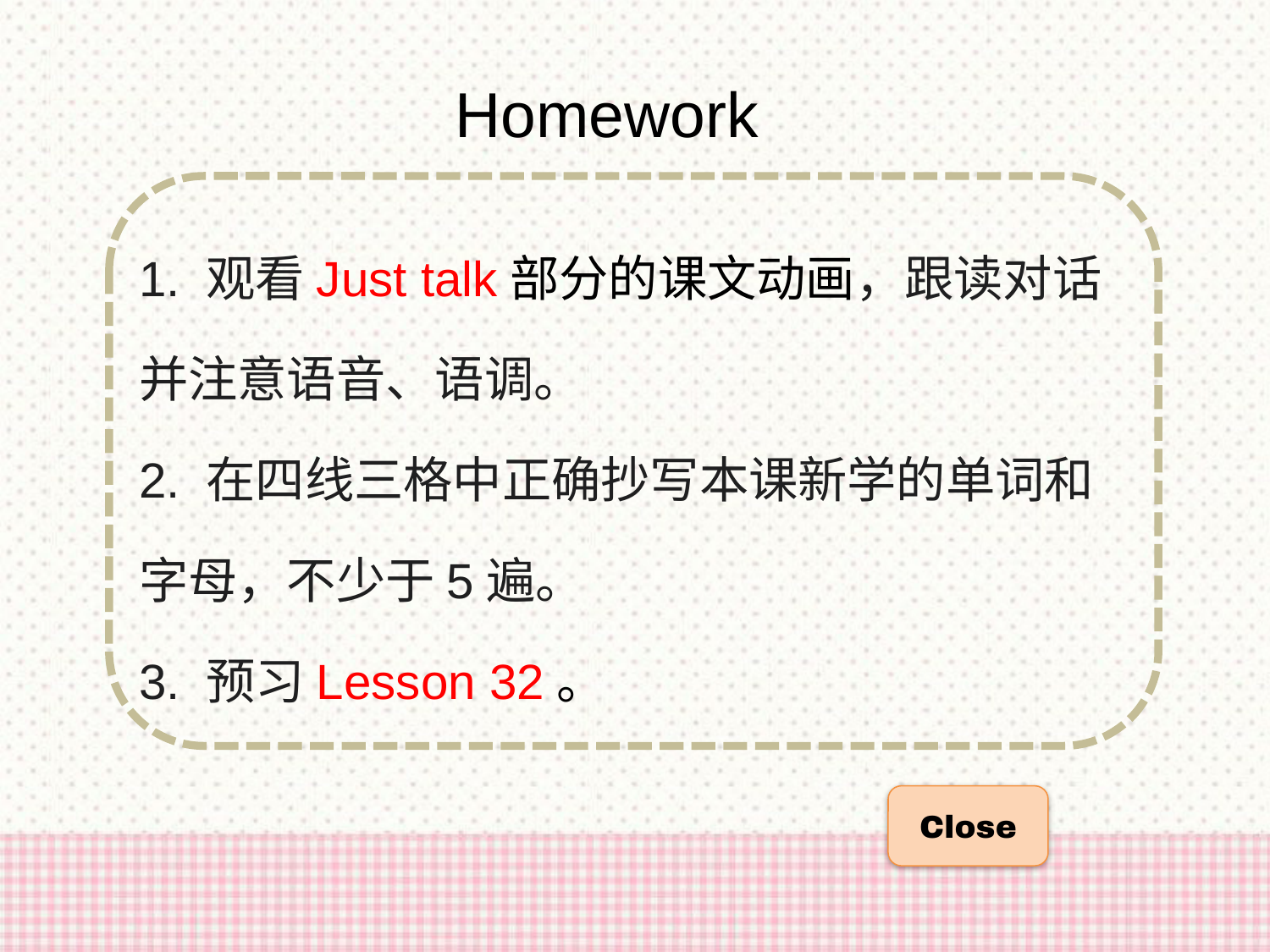

Homework

1. 观看Just talk部分的课文动画，跟读对话并注意语音、语调。
2. 在四线三格中正确抄写本课新学的单词和字母，不少于5遍。
3. 预习Lesson 32。
Close